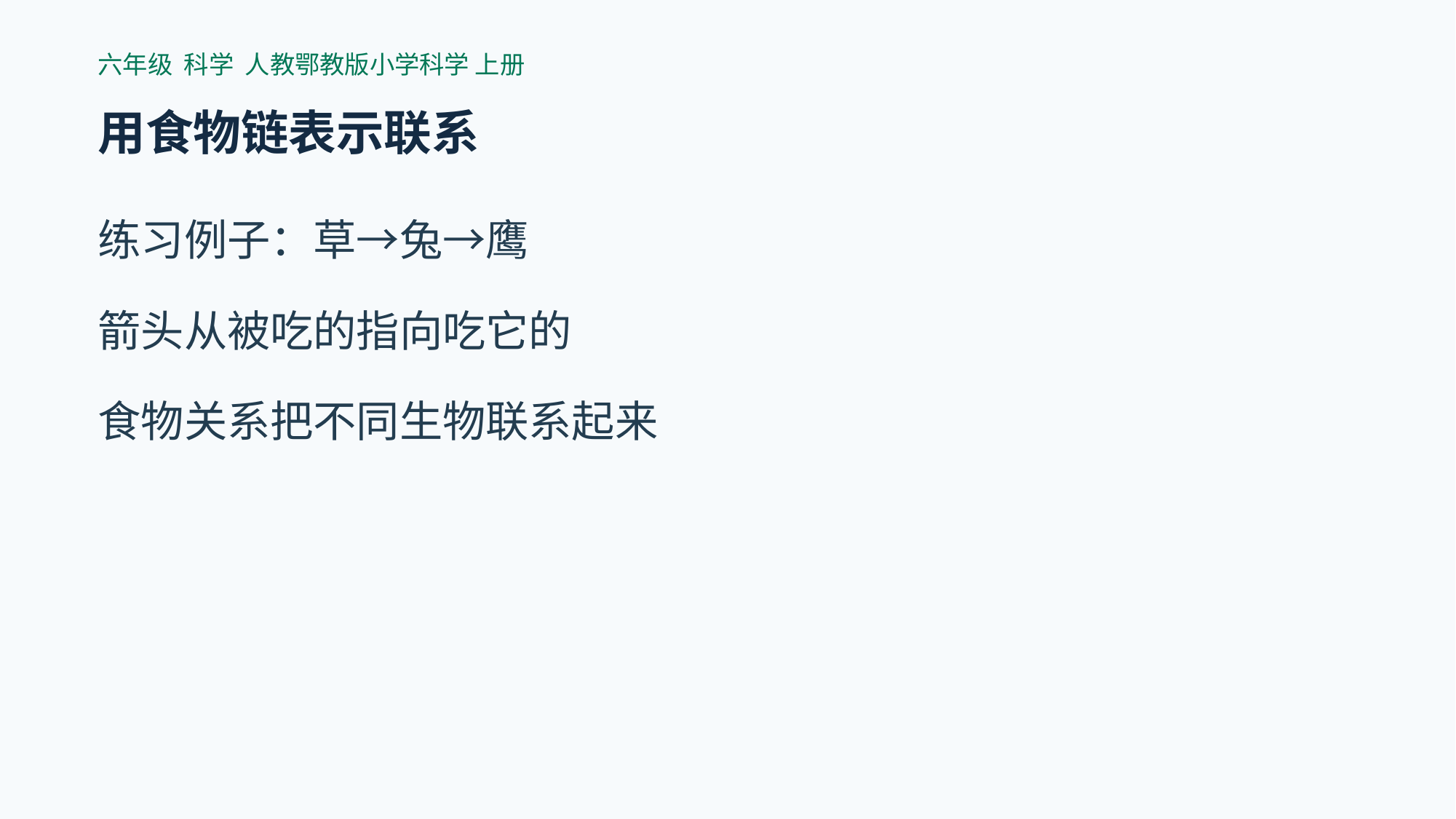

六年级  科学  人教鄂教版小学科学 上册
用食物链表示联系
练习例子：草→兔→鹰
箭头从被吃的指向吃它的
食物关系把不同生物联系起来